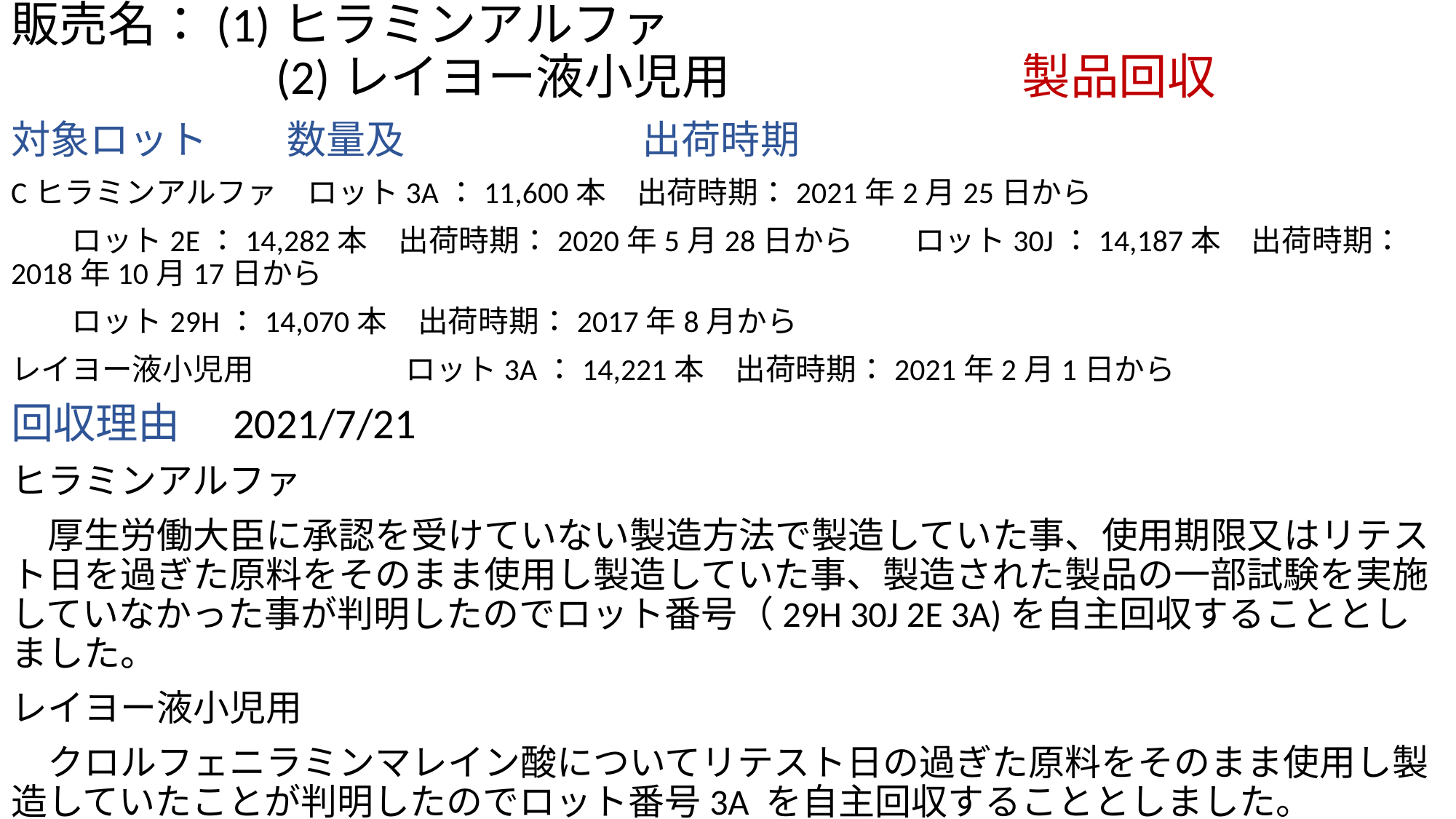

# 販売名：(1)ヒラミンアルファ 　　　　　 (2)レイヨー液小児用　　　　　　製品回収
対象ロット　　数量及　　　　　　出荷時期
Cヒラミンアルファ　ロット3A：11,600本　出荷時期：2021年2月25日から
　　ロット2E：14,282本　出荷時期：2020年5月28日から　　ロット30J：14,187本　出荷時期：2018年10月17日から
　　ロット29H：14,070本　出荷時期：2017年8月から
レイヨー液小児用　　　　　ロット3A：14,221本　出荷時期：2021年2月1日から
回収理由　2021/7/21
ヒラミンアルファ
　厚生労働大臣に承認を受けていない製造方法で製造していた事、使用期限又はリテスト日を過ぎた原料をそのまま使用し製造していた事、製造された製品の一部試験を実施していなかった事が判明したのでロット番号（29H 30J 2E 3A)を自主回収することとしました。
レイヨー液小児用
　クロルフェニラミンマレイン酸についてリテスト日の過ぎた原料をそのまま使用し製造していたことが判明したのでロット番号3A を自主回収することとしました。
⇒無通告査察で見つかったのでしょうか？